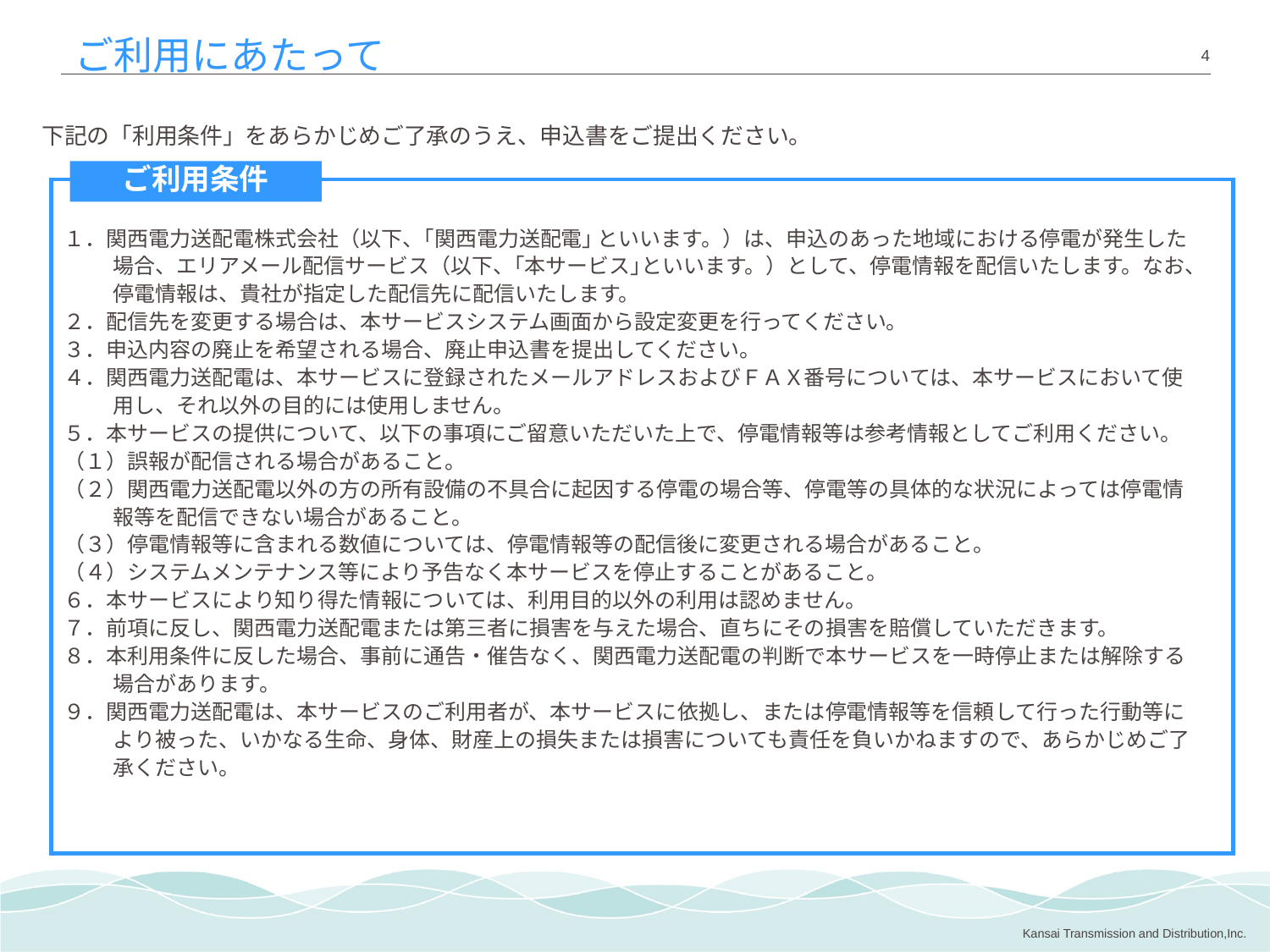

ご利用にあたって
下記の「利用条件」をあらかじめご了承のうえ、申込書をご提出ください。
ご利用条件

１．関西電力送配電株式会社（以下、｢関西電力送配電｣ といいます。）は、申込のあった地域における停電が発生した場合、エリアメール配信サービス（以下、｢本サービス｣といいます。）として、停電情報を配信いたします。なお、停電情報は、貴社が指定した配信先に配信いたします。
２．配信先を変更する場合は、本サービスシステム画面から設定変更を行ってください。
３．申込内容の廃止を希望される場合、廃止申込書を提出してください。
４．関西電力送配電は、本サービスに登録されたメールアドレスおよびＦＡＸ番号については、本サービスにおいて使用し、それ以外の目的には使用しません。
５．本サービスの提供について、以下の事項にご留意いただいた上で、停電情報等は参考情報としてご利用ください。
（１）誤報が配信される場合があること。
（２）関西電力送配電以外の方の所有設備の不具合に起因する停電の場合等、停電等の具体的な状況によっては停電情報等を配信できない場合があること。
（３）停電情報等に含まれる数値については、停電情報等の配信後に変更される場合があること。
（４）システムメンテナンス等により予告なく本サービスを停止することがあること。
６．本サービスにより知り得た情報については、利用目的以外の利用は認めません。
７．前項に反し、関西電力送配電または第三者に損害を与えた場合、直ちにその損害を賠償していただきます。
８．本利用条件に反した場合、事前に通告・催告なく、関西電力送配電の判断で本サービスを一時停止または解除する場合があります。
９．関西電力送配電は、本サービスのご利用者が、本サービスに依拠し、または停電情報等を信頼して行った行動等により被った、いかなる生命、身体、財産上の損失または損害についても責任を負いかねますので、あらかじめご了承ください。